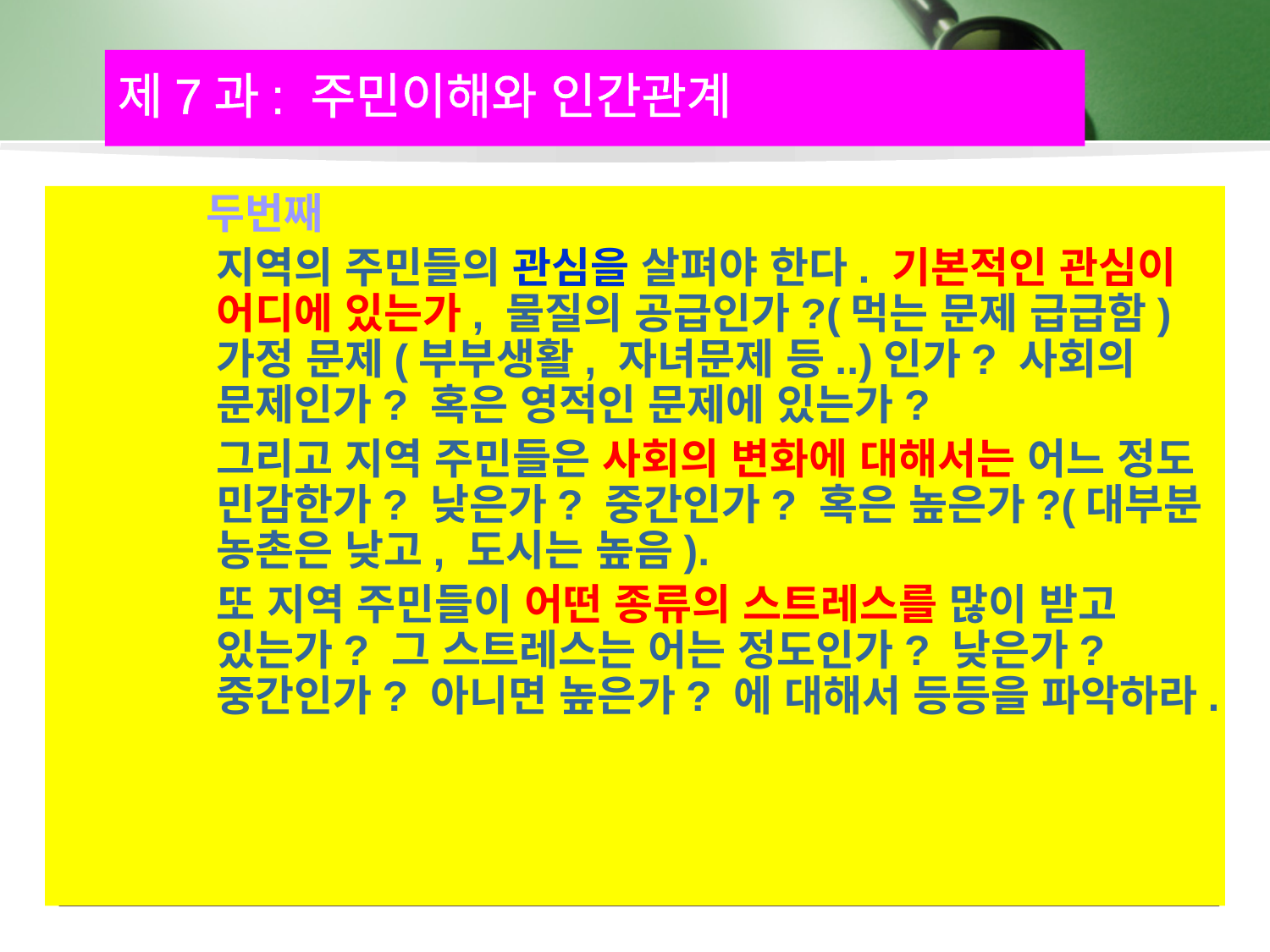

제7과: 주민이해와 인간관계
       두번째
	지역의 주민들의 관심을 살펴야 한다. 기본적인 관심이 어디에 있는가, 물질의 공급인가?(먹는 문제 급급함) 가정 문제(부부생활, 자녀문제 등..)인가? 사회의 문제인가? 혹은 영적인 문제에 있는가?
	그리고 지역 주민들은 사회의 변화에 대해서는 어느 정도 민감한가? 낮은가? 중간인가? 혹은 높은가?(대부분 농촌은 낮고, 도시는 높음).
	또 지역 주민들이 어떤 종류의 스트레스를 많이 받고 있는가? 그 스트레스는 어는 정도인가? 낮은가? 중간인가? 아니면 높은가? 에 대해서 등등을 파악하라.